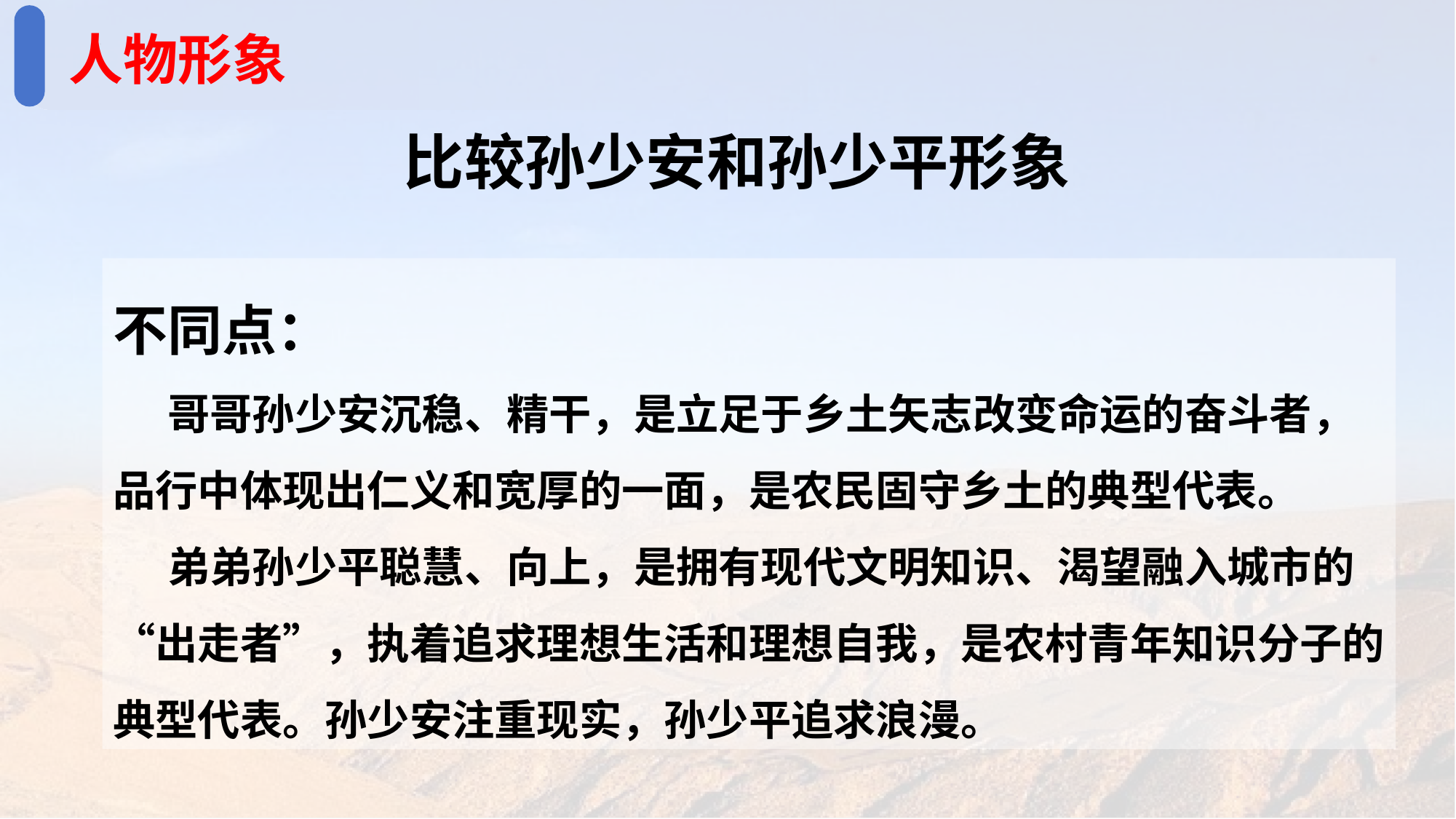

人物形象
比较孙少安和孙少平形象
不同点：
哥哥孙少安沉稳、精干，是立足于乡土矢志改变命运的奋斗者，品行中体现出仁义和宽厚的一面，是农民固守乡土的典型代表。
弟弟孙少平聪慧、向上，是拥有现代文明知识、渴望融入城市的“出走者”，执着追求理想生活和理想自我，是农村青年知识分子的典型代表。孙少安注重现实，孙少平追求浪漫。